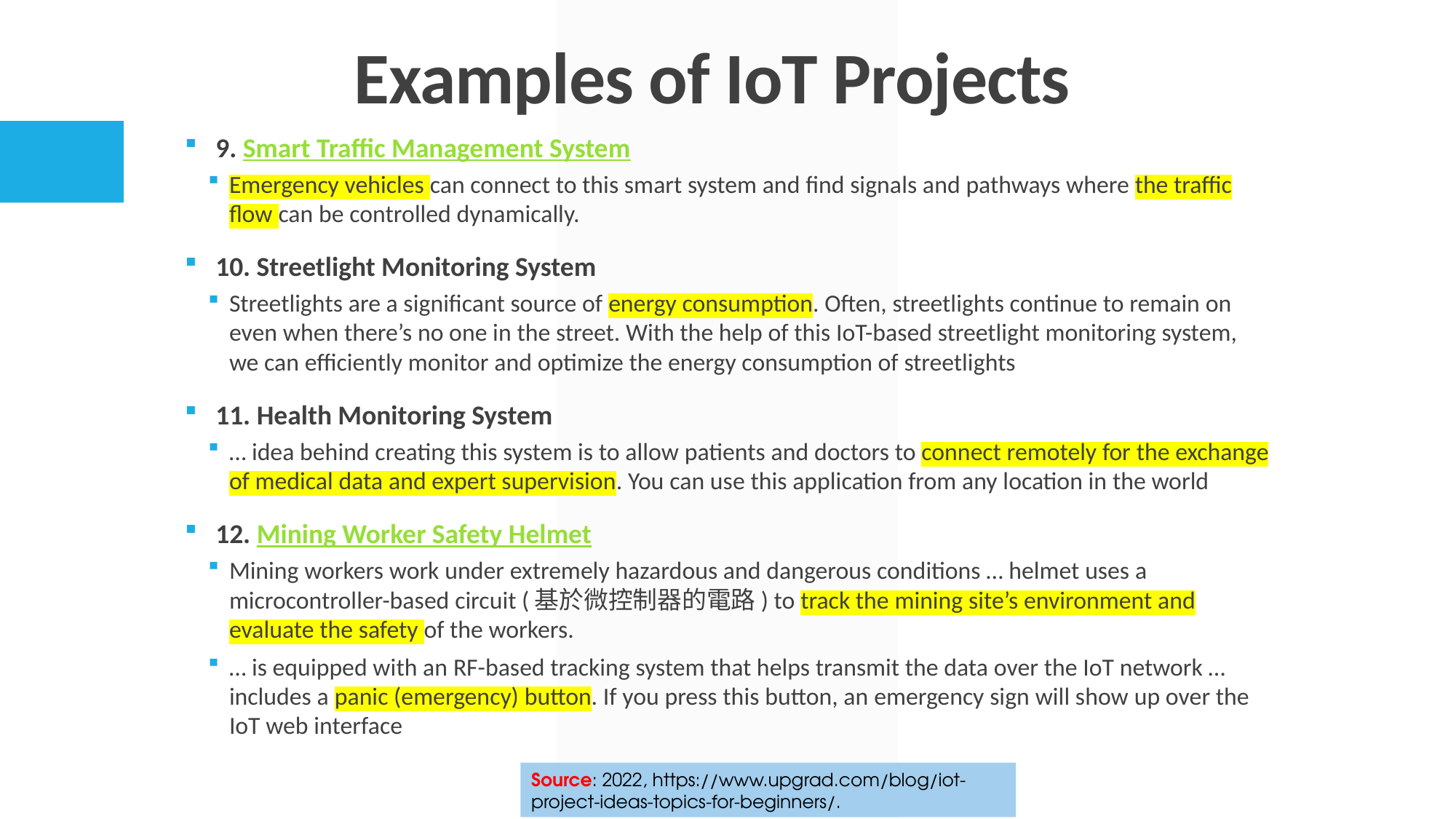

# Examples of IoT Projects
9. Smart Traffic Management System
Emergency vehicles can connect to this smart system and find signals and pathways where the traffic flow can be controlled dynamically.
10. Streetlight Monitoring System
Streetlights are a significant source of energy consumption. Often, streetlights continue to remain on even when there’s no one in the street. With the help of this IoT-based streetlight monitoring system, we can efficiently monitor and optimize the energy consumption of streetlights
11. Health Monitoring System
… idea behind creating this system is to allow patients and doctors to connect remotely for the exchange of medical data and expert supervision. You can use this application from any location in the world
12. Mining Worker Safety Helmet
Mining workers work under extremely hazardous and dangerous conditions … helmet uses a microcontroller-based circuit (基於微控制器的電路) to track the mining site’s environment and evaluate the safety of the workers.
… is equipped with an RF-based tracking system that helps transmit the data over the IoT network … includes a panic (emergency) button. If you press this button, an emergency sign will show up over the IoT web interface

Source: 2022, https://www.upgrad.com/blog/iot-project-ideas-topics-for-beginners/.